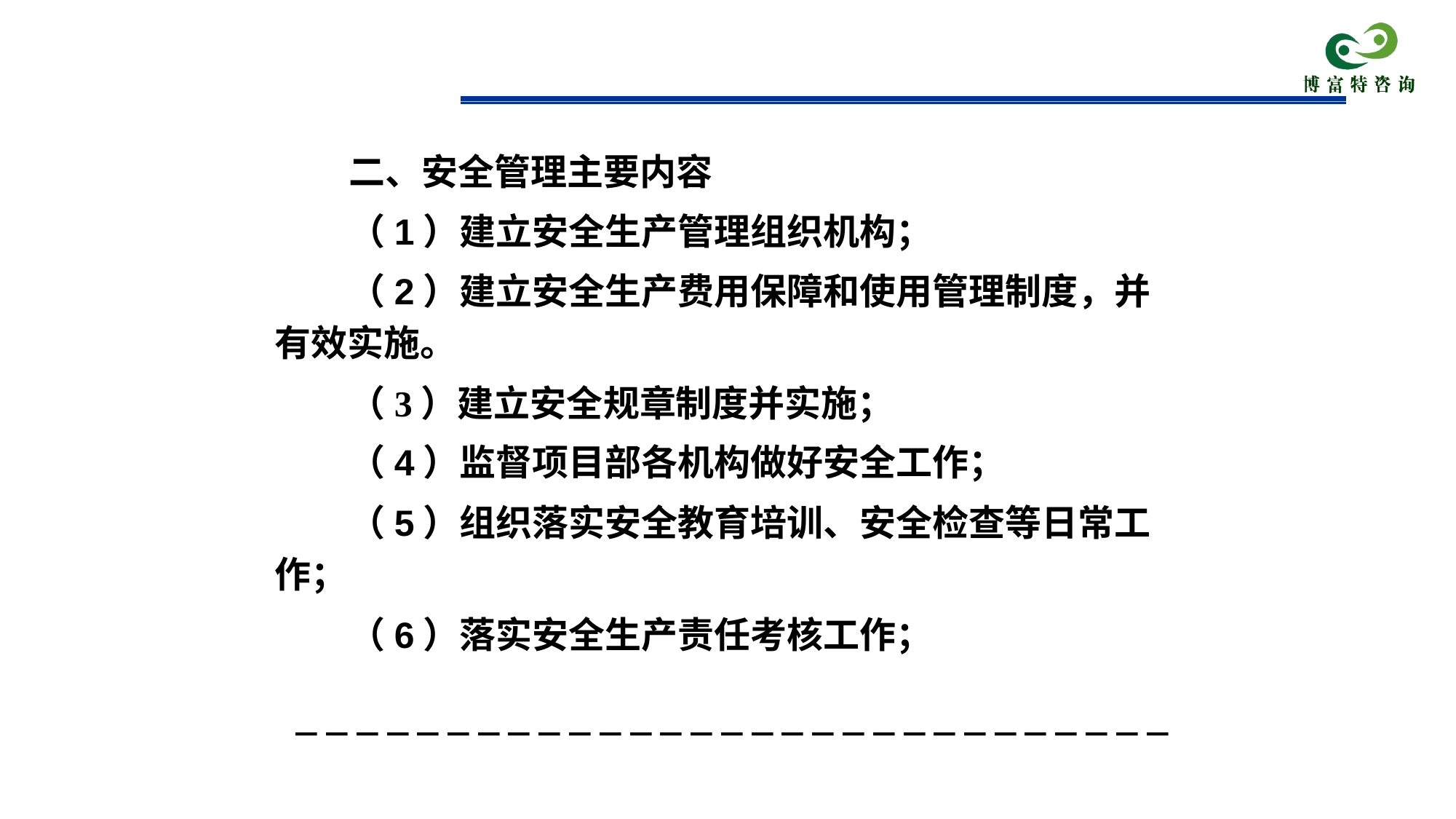

# 二、安全管理主要内容
（1）建立安全生产管理组织机构；
（2）建立安全生产费用保障和使用管理制度，并有效实施。
（3）建立安全规章制度并实施；
（4）监督项目部各机构做好安全工作；
（5）组织落实安全教育培训、安全检查等日常工作；
（6）落实安全生产责任考核工作；

－－－－－－－－－－－－－－－－－－－－－－－－－－－－－